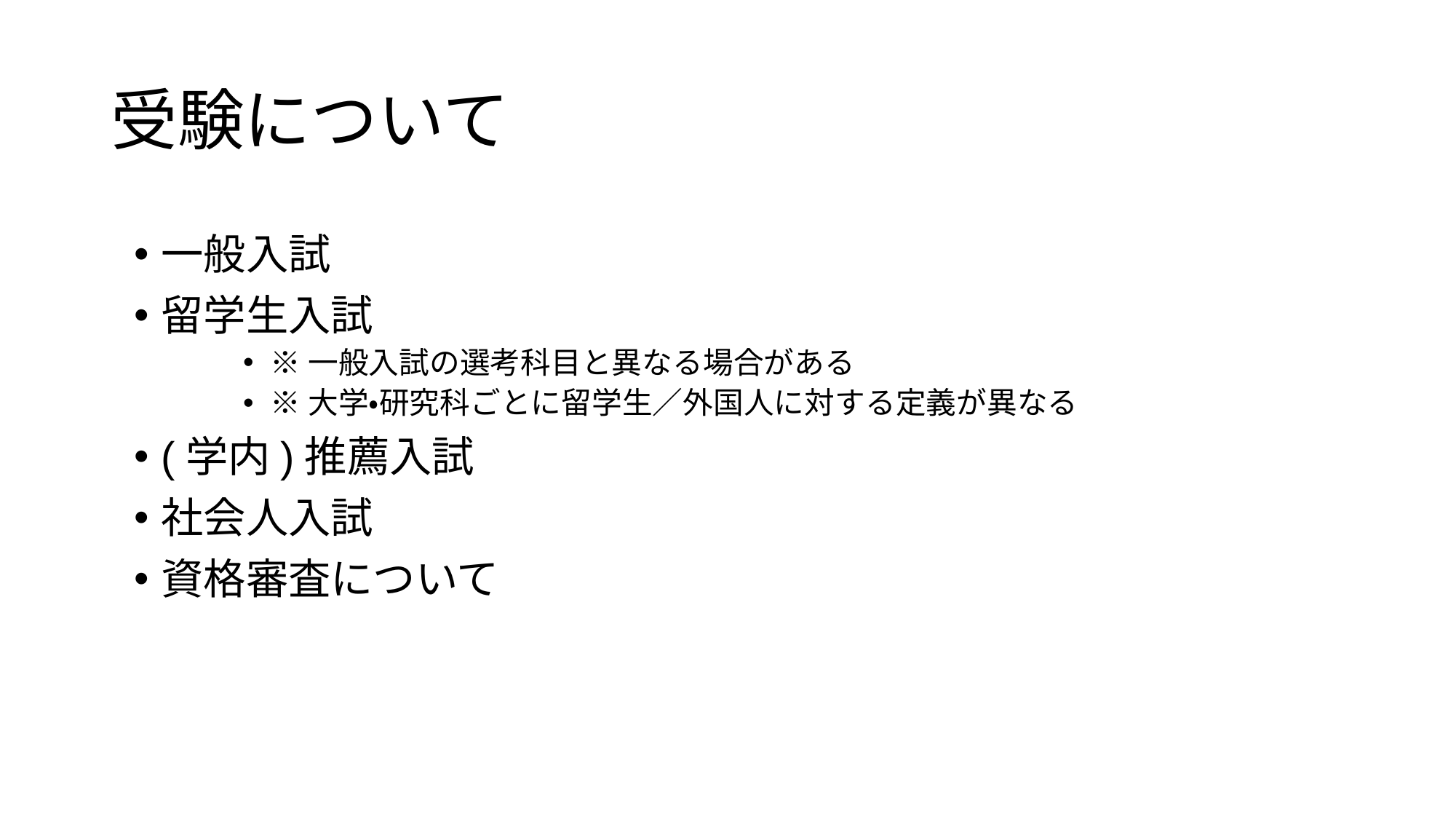

# 受験について

一般入試
留学生入試
※一般入試の選考科目と異なる場合がある
※大学・研究科ごとに留学生／外国人に対する定義が異なる
(学内)推薦入試
社会人入試
資格審査について